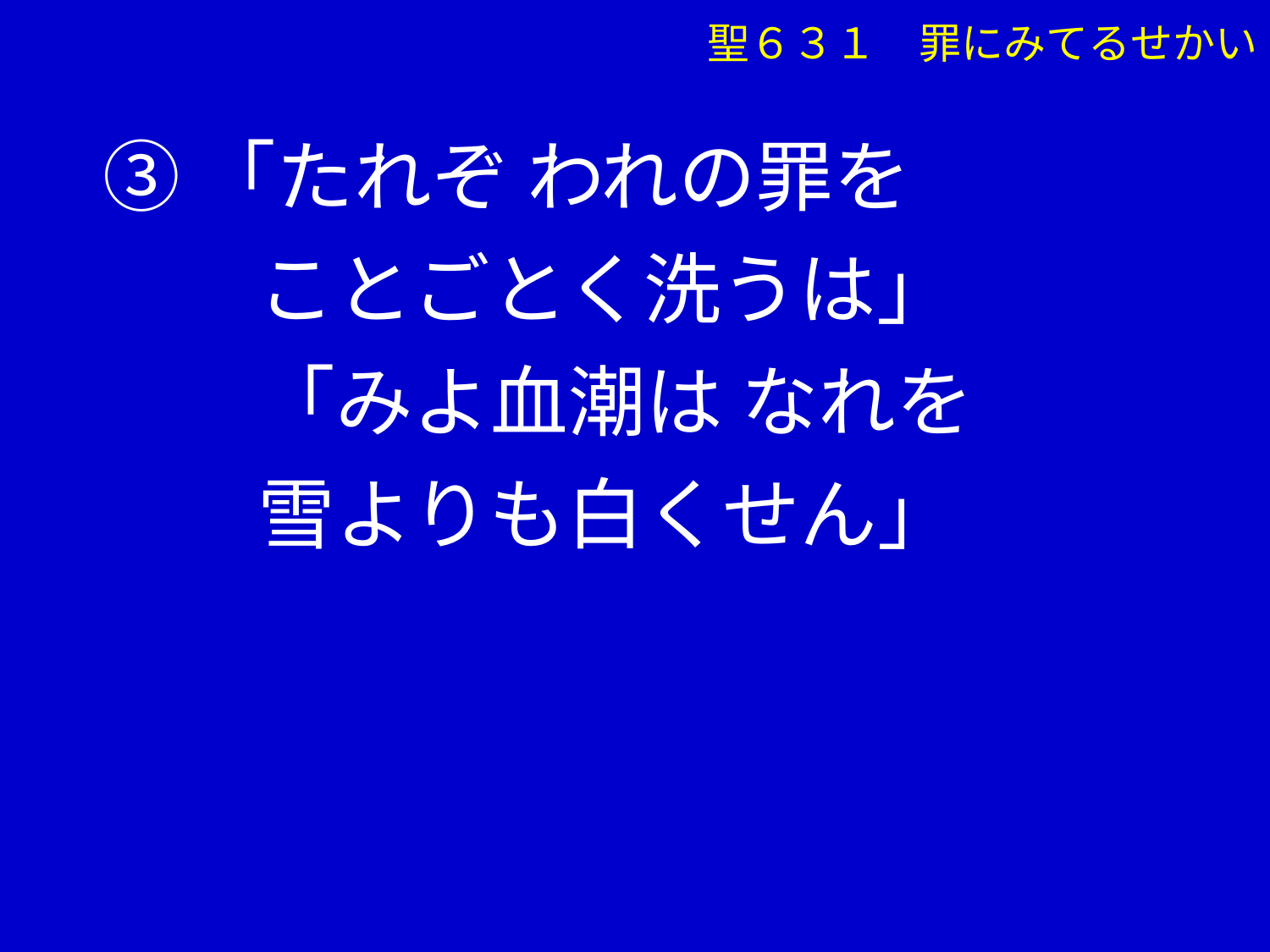

聖６３１　罪にみてるせかい
③「たれぞ われの罪を
　　ことごとく洗うは」
　　「みよ血潮は なれを
　　雪よりも白くせん」